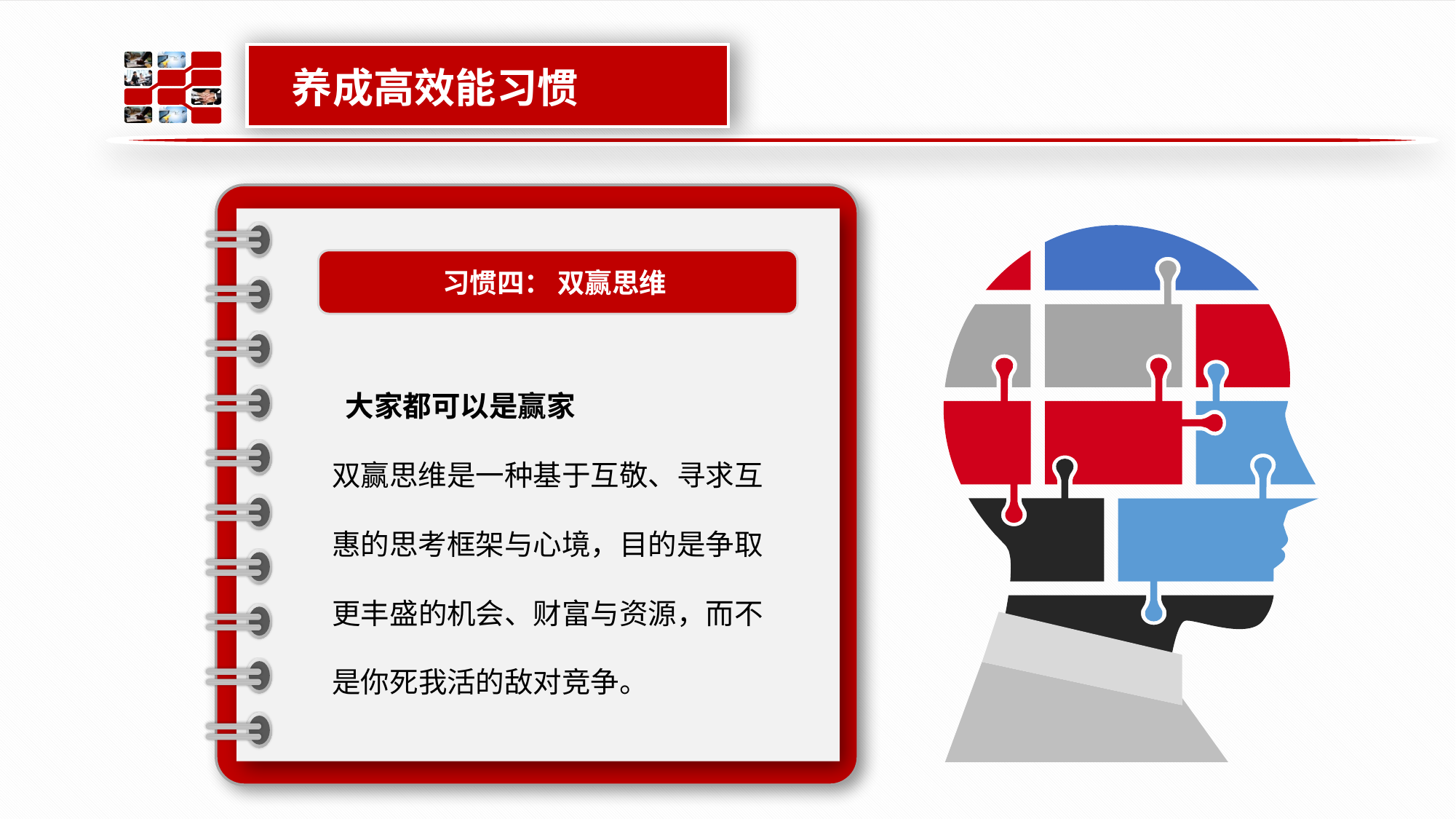

养成高效能习惯

习惯四： 双赢思维
 大家都可以是赢家
双赢思维是一种基于互敬、寻求互惠的思考框架与心境，目的是争取更丰盛的机会、财富与资源，而不是你死我活的敌对竞争。